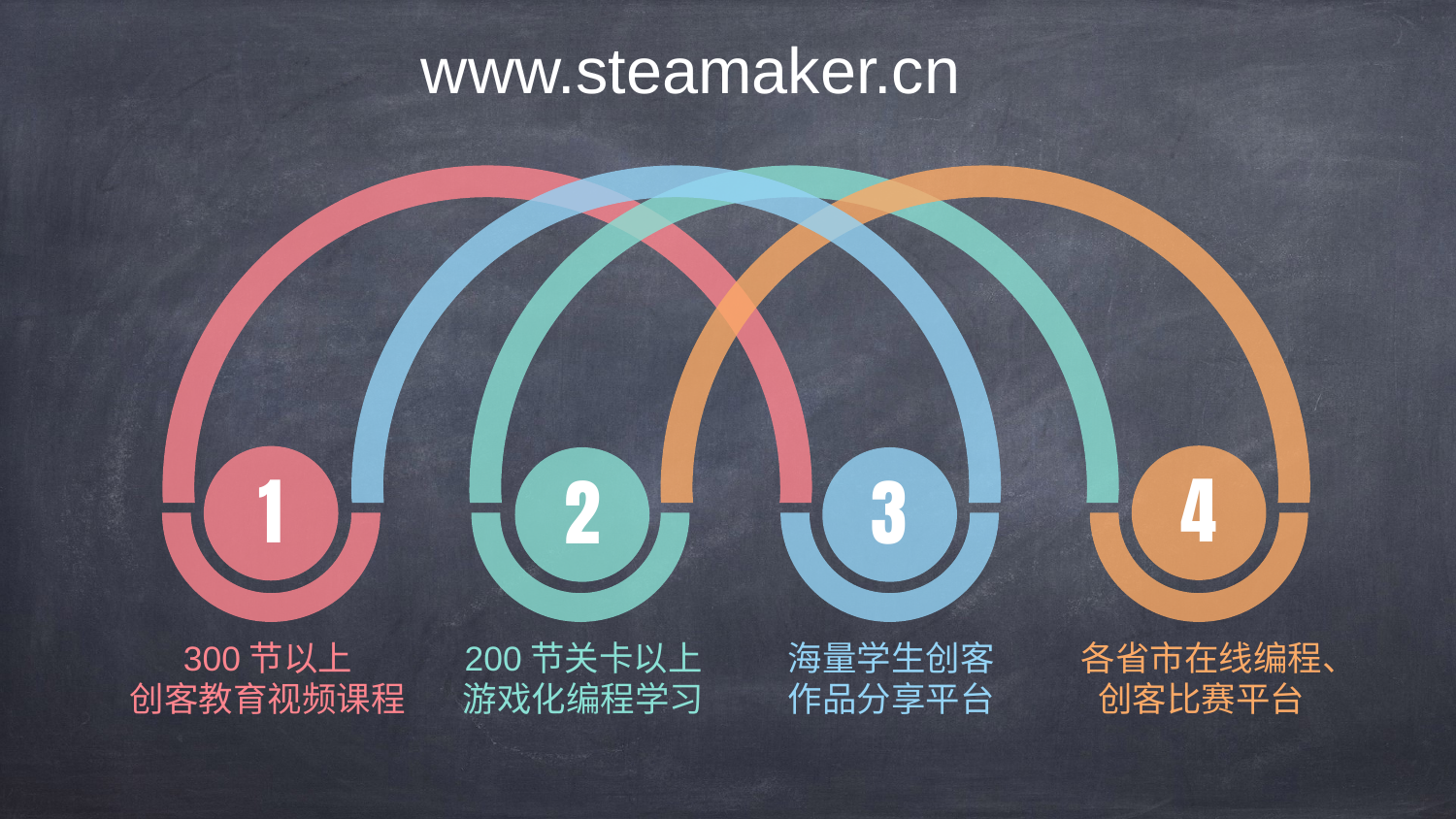

www.steamaker.cn

4
1
2
3

300节以上
创客教育视频课程
200节关卡以上
游戏化编程学习
海量学生创客作品分享平台
各省市在线编程、创客比赛平台